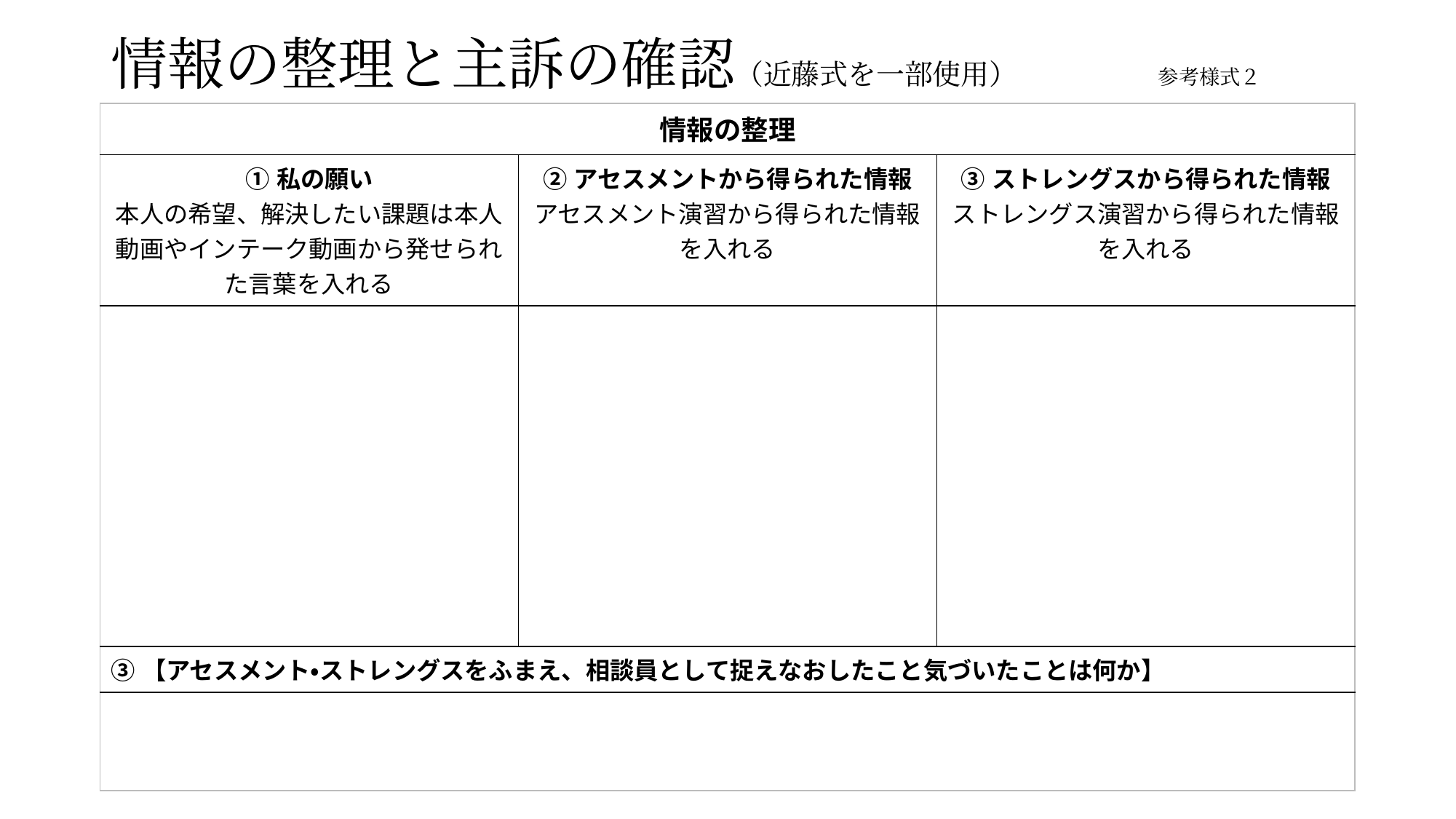

# 情報の整理と主訴の確認（近藤式を一部使用）　　　　　参考様式２
| 情報の整理 |  |  |
| --- | --- | --- |
| ①私の願い 本人の希望、解決したい課題は本人動画やインテーク動画から発せられた言葉を入れる | ②アセスメントから得られた情報 アセスメント演習から得られた情報を入れる | ③ストレングスから得られた情報 ストレングス演習から得られた情報を入れる |
|  |  |  |
| ③【アセスメント・ストレングスをふまえ、相談員として捉えなおしたこと気づいたことは何か】 |  |  |
|  |  |  |